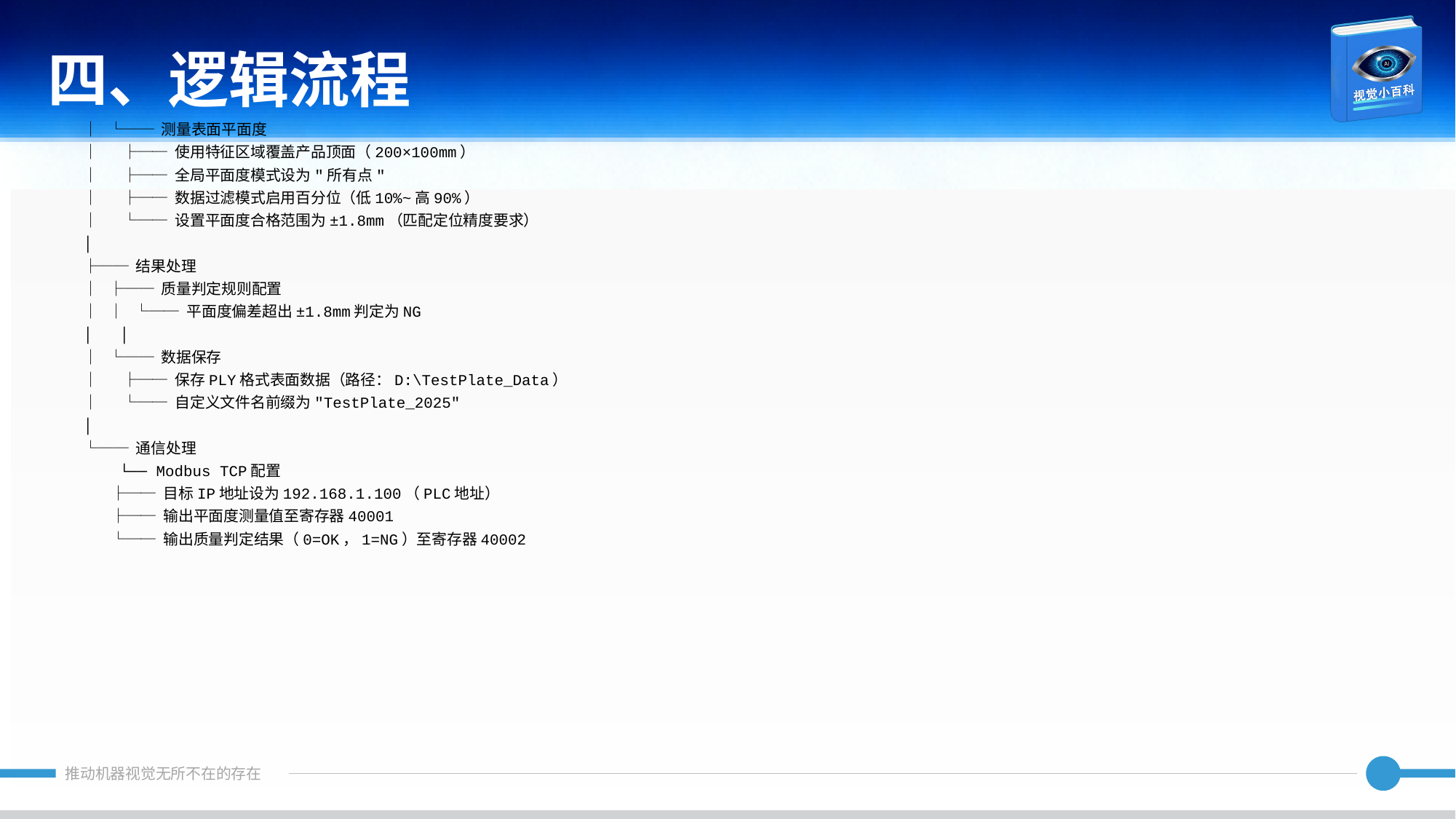

四、逻辑流程

│   └── 测量表面平面度
│       ├── 使用特征区域覆盖产品顶面（200×100mm）
│       ├── 全局平面度模式设为"所有点"
│       ├── 数据过滤模式启用百分位（低10%~高90%）
│       └── 设置平面度合格范围为±1.8mm（匹配定位精度要求）
│
├── 结果处理
│   ├── 质量判定规则配置
│   │   └── 平面度偏差超出±1.8mm判定为NG
│   │
│   └── 数据保存
│       ├── 保存PLY格式表面数据（路径：D:\TestPlate_Data）
│       └── 自定义文件名前缀为"TestPlate_2025"
│
└── 通信处理
    └── Modbus TCP配置
        ├── 目标IP地址设为192.168.1.100（PLC地址）
        ├── 输出平面度测量值至寄存器40001
        └── 输出质量判定结果（0=OK，1=NG）至寄存器40002
10